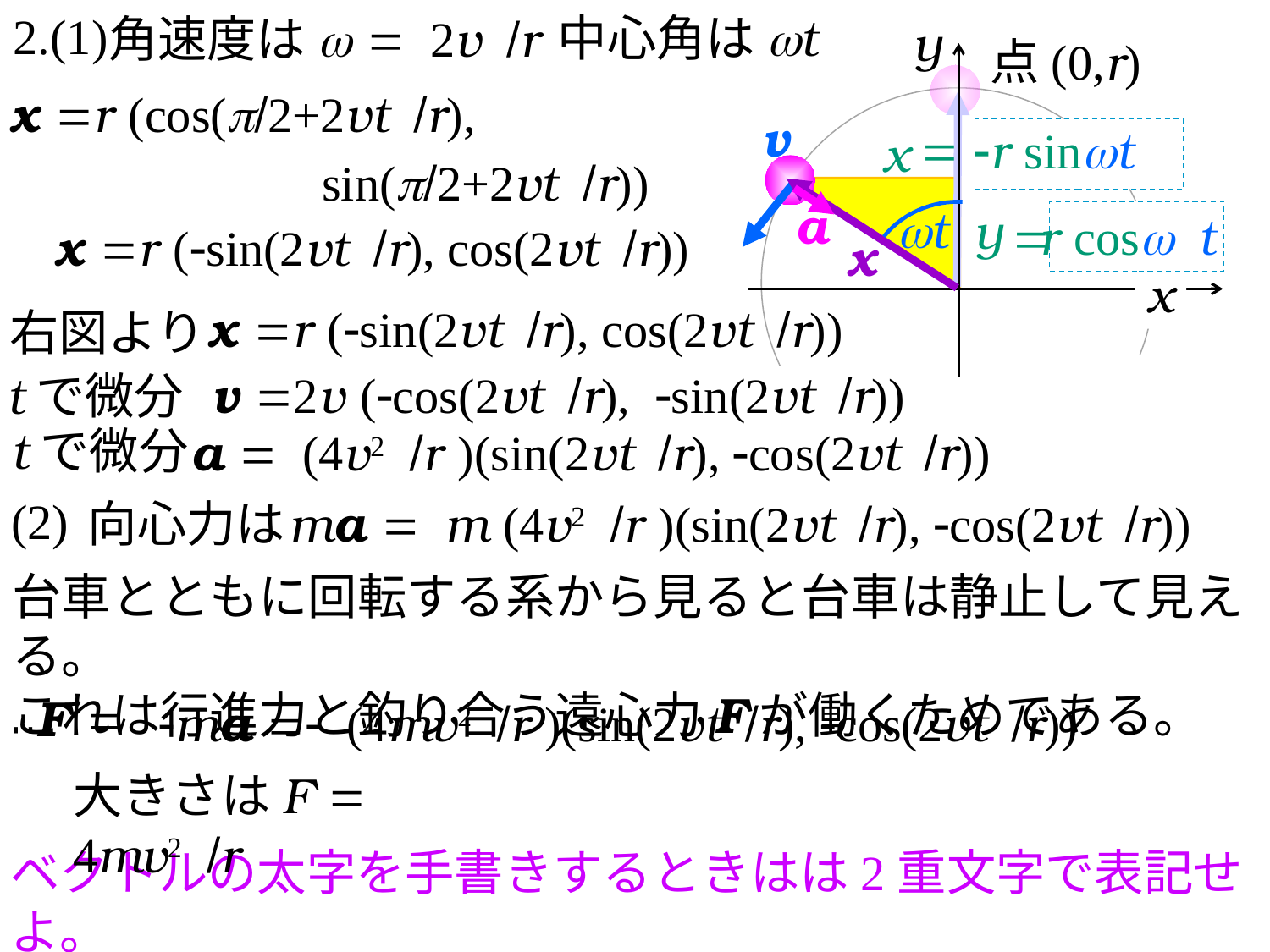

2.(1)
中心角はωt
角速度はω = 2v /r
y
点(0,r)

x =r (cos(π/2+2vt /r),

v
=
−r sinωt
x

sin(π/2+2vt /r))

a
ωt
y
r cosω t
=

x =r (−sin(2vt /r), cos(2vt /r))
x
x
x =r (−sin(2vt /r), cos(2vt /r))
右図より
v =2v (−cos(2vt /r), −sin(2vt /r))
tで微分
tで微分
a = (4v2 /r )(sin(2vt /r), −cos(2vt /r))
(2)
ma = m (4v2 /r )(sin(2vt /r), −cos(2vt /r))
向心力は
台車とともに回転する系から見ると台車は静止して見える。
これは行進力と釣り合う遠心力Fが働くためである。
∴F =
 −ma =− (4mv2 /r )(sin(2vt /r), −cos(2vt /r))
大きさはF = 4mv2 /r
ベクトルの太字を手書きするときはは2重文字で表記せよ。